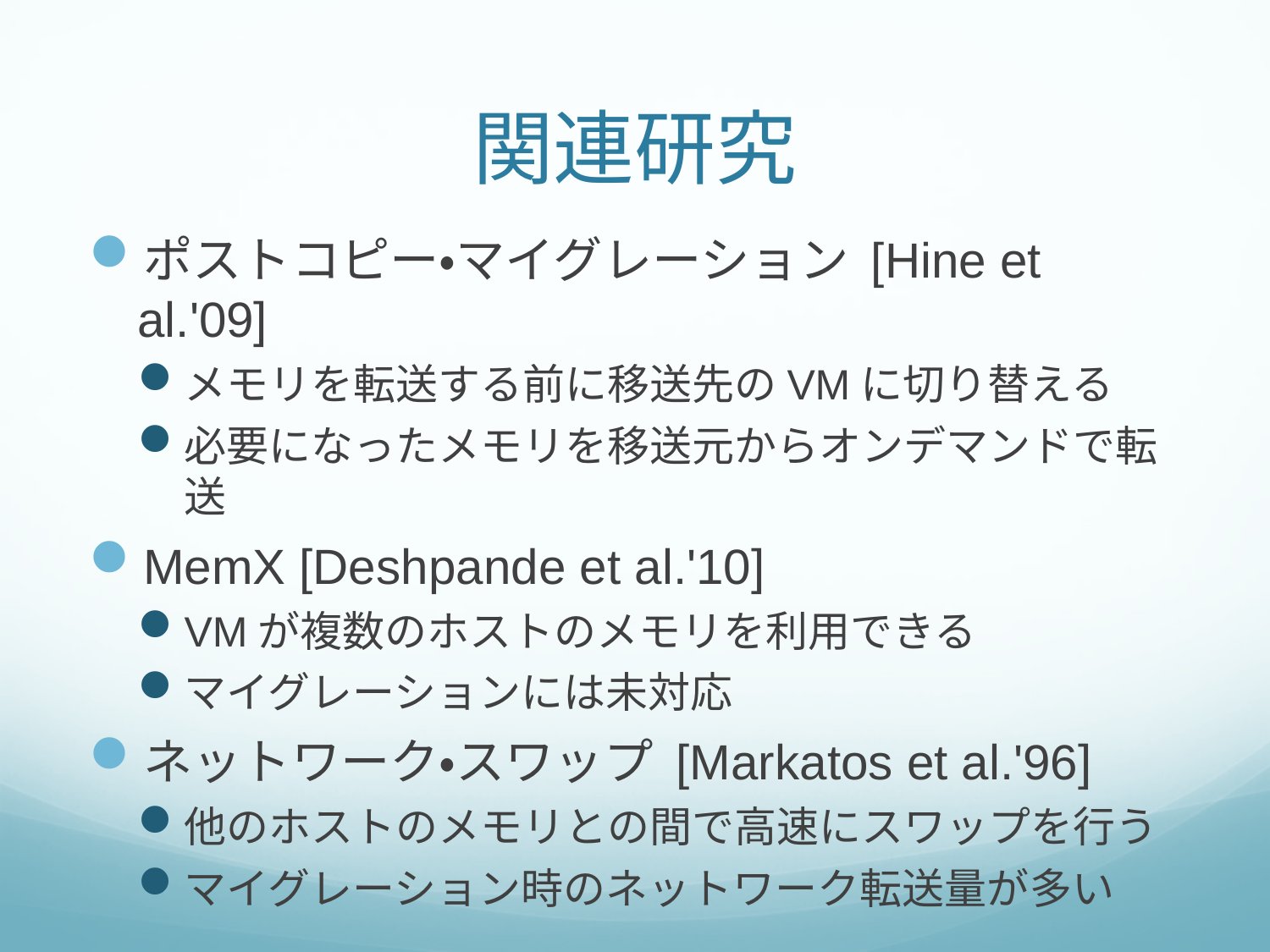

# 関連研究
ポストコピー・マイグレーション [Hine et al.'09]
メモリを転送する前に移送先のVMに切り替える
必要になったメモリを移送元からオンデマンドで転送
MemX [Deshpande et al.'10]
VMが複数のホストのメモリを利用できる
マイグレーションには未対応
ネットワーク・スワップ [Markatos et al.'96]
他のホストのメモリとの間で高速にスワップを行う
マイグレーション時のネットワーク転送量が多い